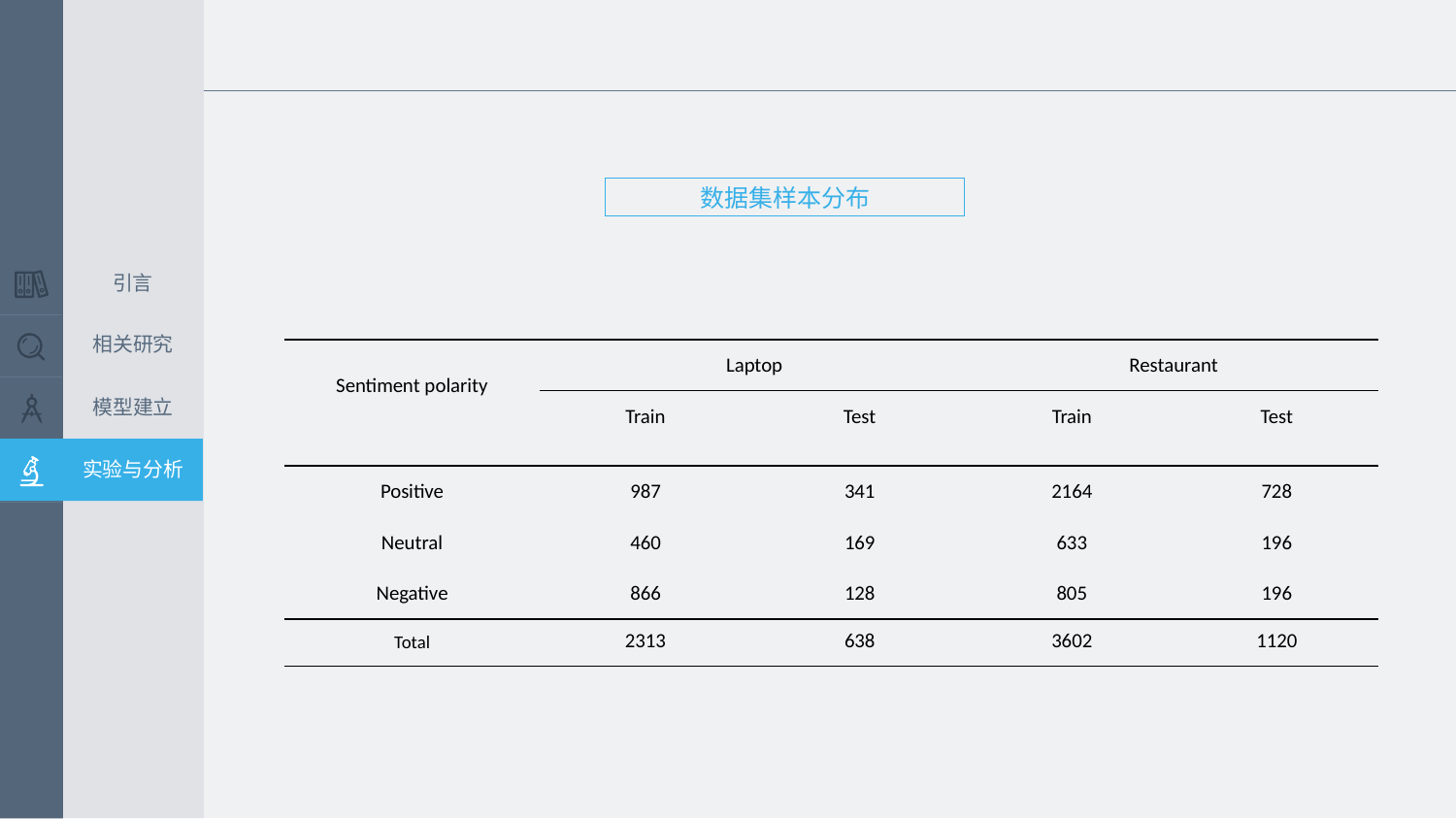

数据集样本分布
引言

相关研究

| Sentiment polarity | Laptop |  | Restaurant |  |
| --- | --- | --- | --- | --- |
|  | Train | Test | Train | Test |
| Positive | 987 | 341 | 2164 | 728 |
| Neutral | 460 | 169 | 633 | 196 |
| Negative | 866 | 128 | 805 | 196 |
| Total | 2313 | 638 | 3602 | 1120 |
模型建立

实验与分析